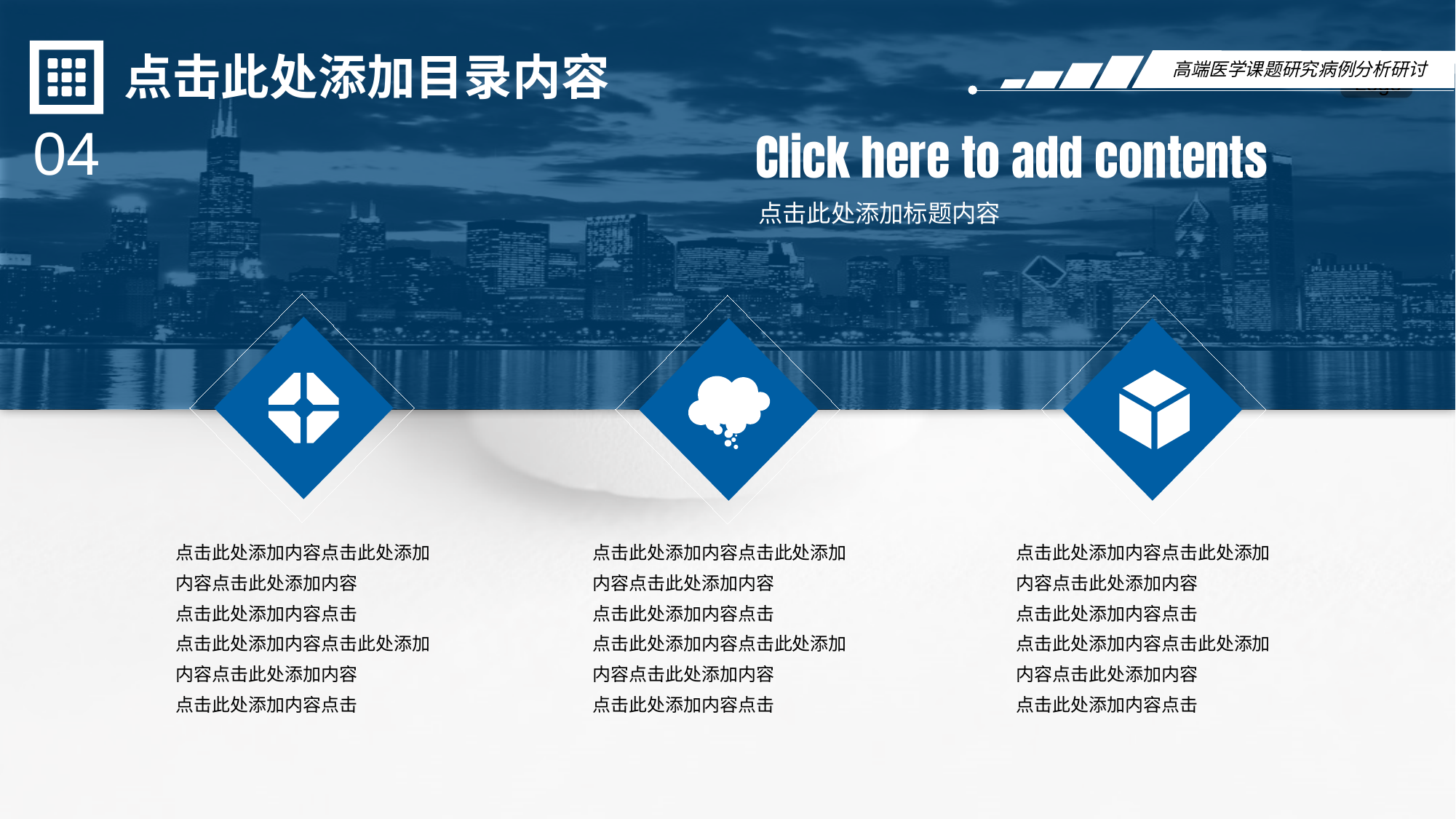

点击此处添加目录内容
  高端医学课题研究病例分析研讨

Your
Logo

04
Click here to add contents
点击此处添加标题内容

点击此处添加内容点击此处添加内容点击此处添加内容
点击此处添加内容点击
点击此处添加内容点击此处添加内容点击此处添加内容
点击此处添加内容点击
点击此处添加内容点击此处添加内容点击此处添加内容
点击此处添加内容点击
点击此处添加内容点击此处添加内容点击此处添加内容
点击此处添加内容点击
点击此处添加内容点击此处添加内容点击此处添加内容
点击此处添加内容点击
点击此处添加内容点击此处添加内容点击此处添加内容
点击此处添加内容点击
.